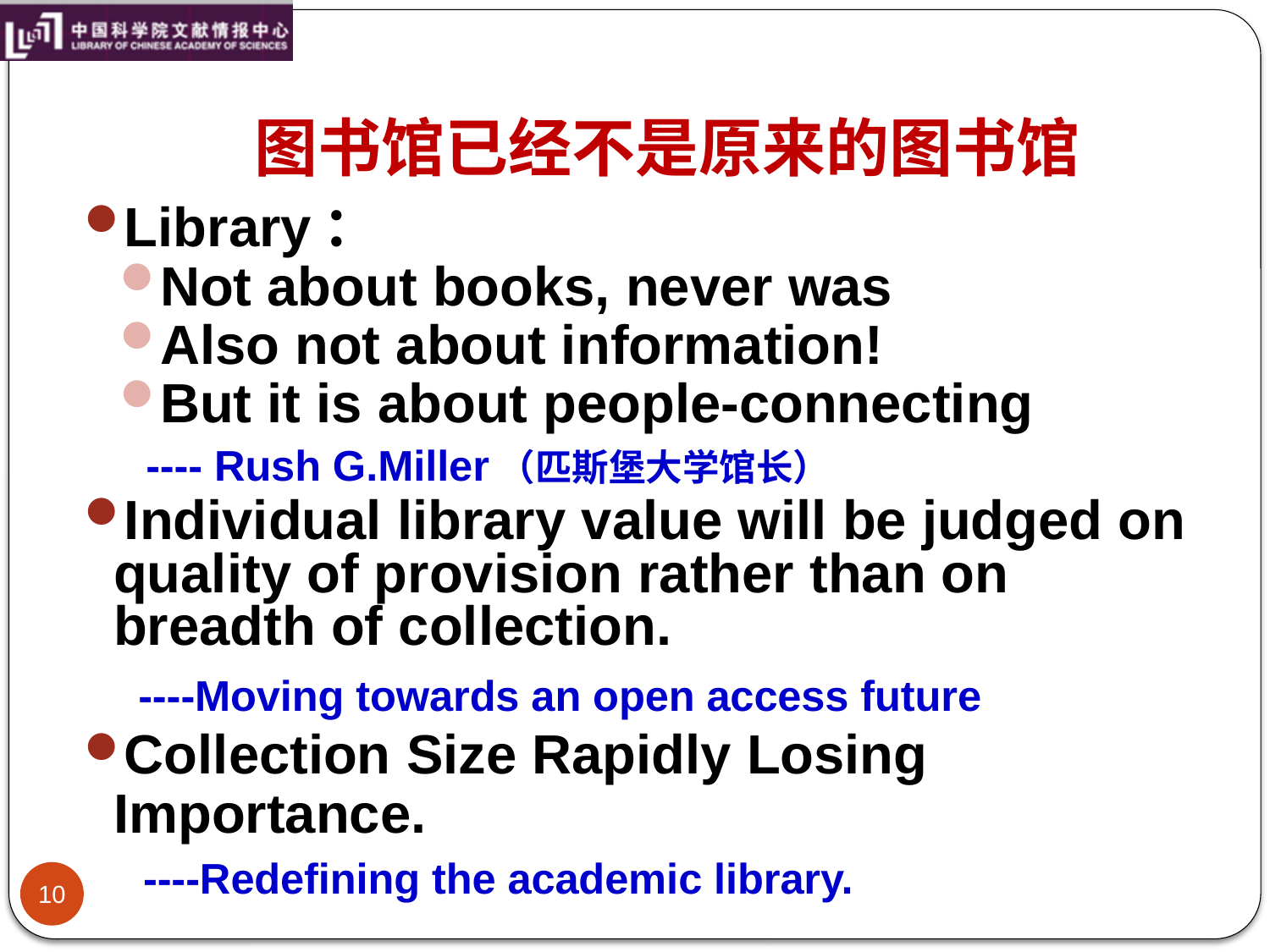

# 图书馆已经不是原来的图书馆
Library：
Not about books, never was
Also not about information!
But it is about people-connecting
    ---- Rush G.Miller（匹斯堡大学馆长）
Individual library value will be judged on quality of provision rather than on breadth of collection.
    ----Moving towards an open access future
Collection Size Rapidly Losing Importance.
     ----Redefining the academic library.

10